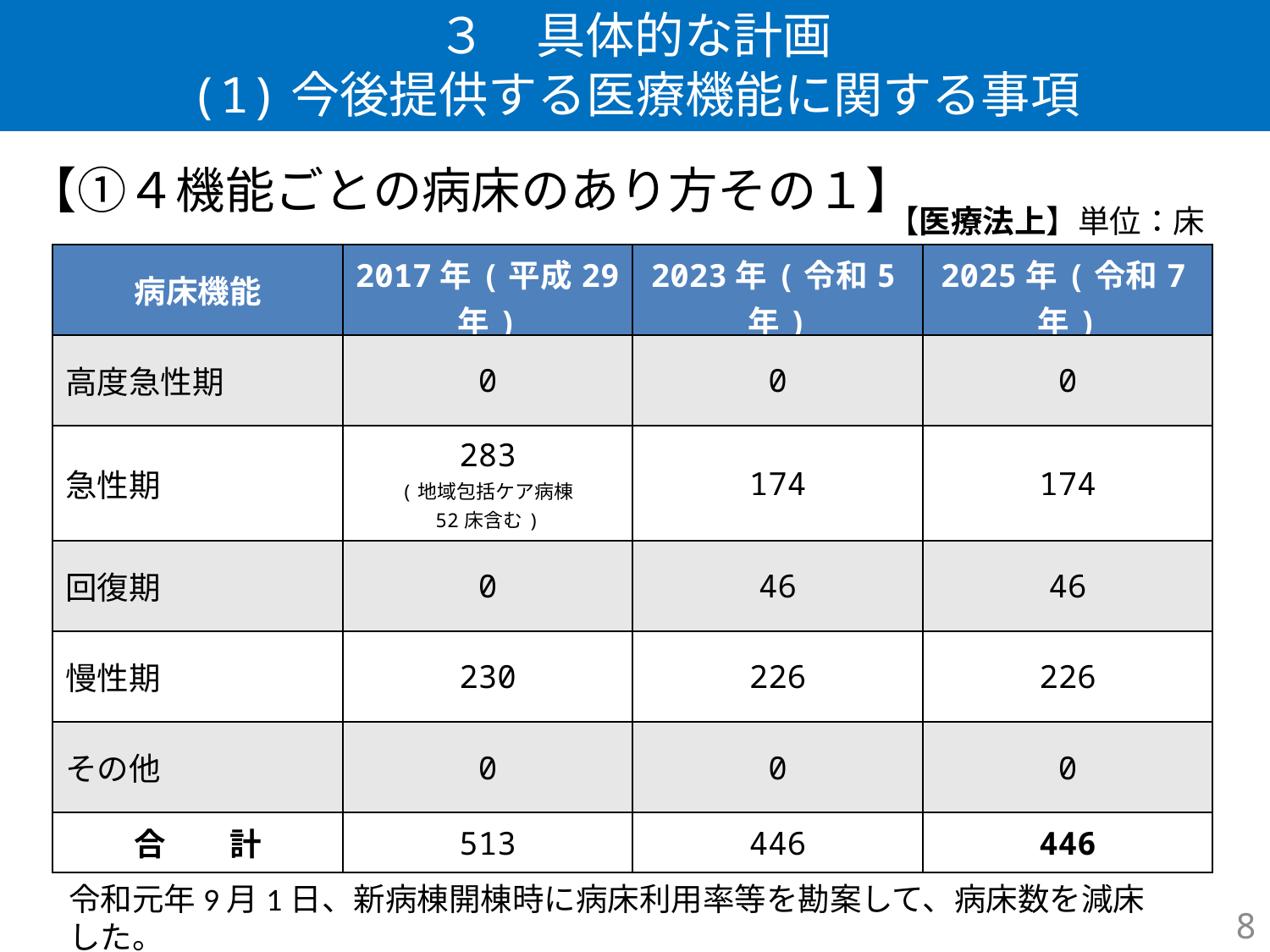

# ３　具体的な計画 (1)今後提供する医療機能に関する事項
【①４機能ごとの病床のあり方その１】
【医療法上】単位：床
| 病床機能 | 2017年(平成29年) | 2023年(令和5年) | 2025年(令和7年) |
| --- | --- | --- | --- |
| 高度急性期 | 0 | 0 | 0 |
| 急性期 | 283 (地域包括ケア病棟 52床含む) | 174 | 174 |
| 回復期 | 0 | 46 | 46 |
| 慢性期 | 230 | 226 | 226 |
| その他 | 0 | 0 | 0 |
| 合　　計 | 513 | 446 | 446 |
令和元年9月1日、新病棟開棟時に病床利用率等を勘案して、病床数を減床した。
8